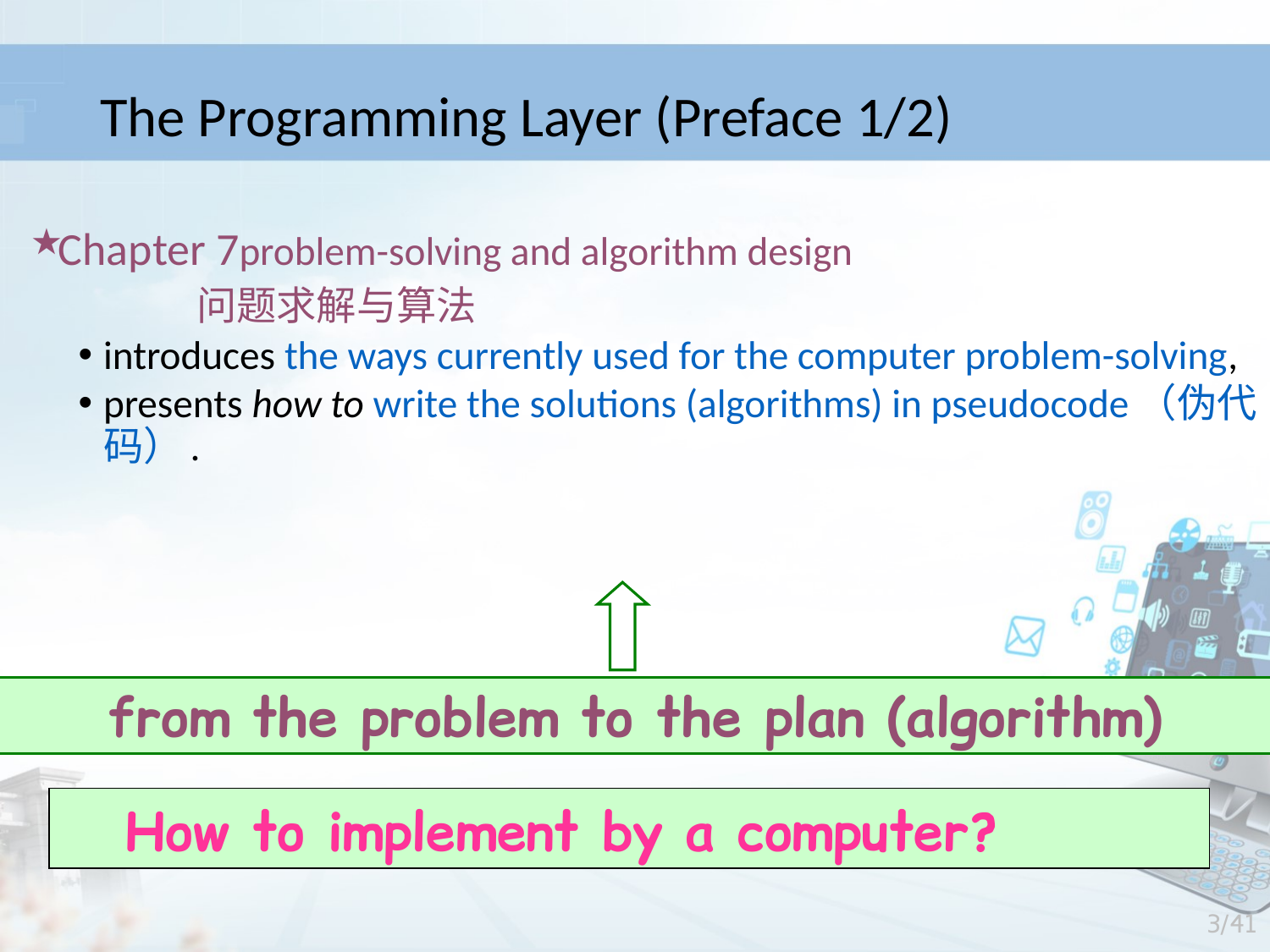

# The Programming Layer (Preface 1/2)
Chapter 7problem-solving and algorithm design
                  问题求解与算法
introduces the ways currently used for the computer problem-solving,
presents how to write the solutions (algorithms) in pseudocode（伪代码）.
Chapter 6,9

from the problem to the plan (algorithm)
How to implement by a computer?
3/41